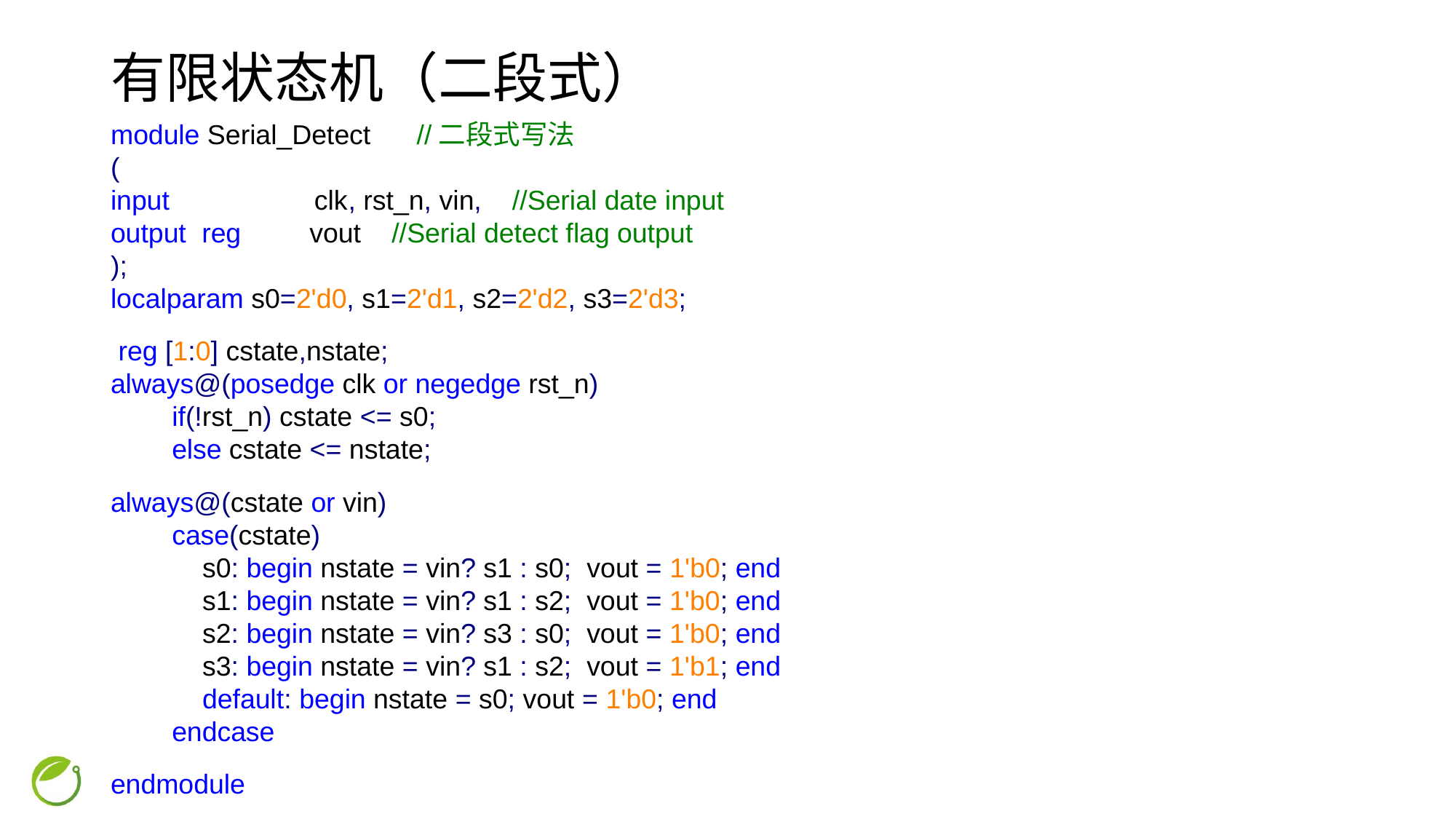

# 有限状态机（二段式）
module Serial_Detect      //二段式写法
(
input                   clk, rst_n, vin,    //Serial date input
output  reg         vout    //Serial detect flag output
);
localparam s0=2'd0, s1=2'd1, s2=2'd2, s3=2'd3;

 reg [1:0] cstate,nstate;
always@(posedge clk or negedge rst_n)
        if(!rst_n) cstate <= s0;
        else cstate <= nstate;

always@(cstate or vin)
        case(cstate)
            s0: begin nstate = vin? s1 : s0;  vout = 1'b0; end
            s1: begin nstate = vin? s1 : s2;  vout = 1'b0; end
            s2: begin nstate = vin? s3 : s0;  vout = 1'b0; end
            s3: begin nstate = vin? s1 : s2;  vout = 1'b1; end
            default: begin nstate = s0; vout = 1'b0; end
        endcase

endmodule